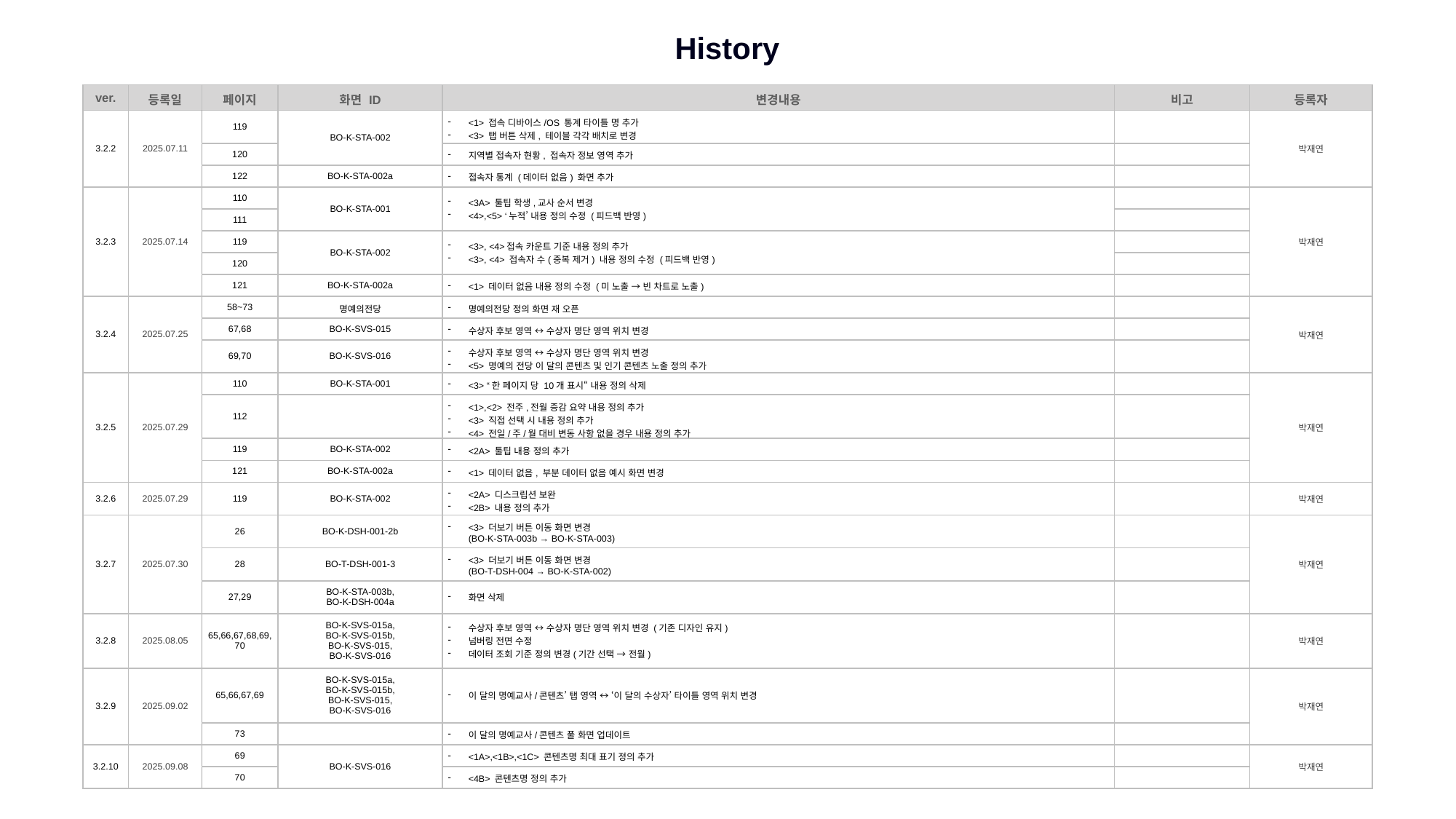

History
| ver. | 등록일 | 페이지 | 화면 ID | 변경내용 | 비고 | 등록자 |
| --- | --- | --- | --- | --- | --- | --- |
| 3.2.2 | 2025.07.11 | 119 | BO-K-STA-002 | <1> 접속 디바이스/OS 통계 타이틀 명 추가 <3> 탭 버튼 삭제, 테이블 각각 배치로 변경 |  | 박재연 |
|  |  | 120 |  | 지역별 접속자 현황, 접속자 정보 영역 추가 |  |  |
|  |  | 122 | BO-K-STA-002a | 접속자 통계 (데이터 없음) 화면 추가 |  |  |
| 3.2.3 | 2025.07.14 | 110 | BO-K-STA-001 | <3A> 툴팁 학생,교사 순서 변경 <4>,<5> ‘누적’ 내용 정의 수정 (피드백 반영) |  | 박재연 |
|  |  | 111 |  |  |  |  |
|  |  | 119 | BO-K-STA-002 | <3>, <4>접속 카운트 기준 내용 정의 추가 <3>, <4> 접속자 수(중복 제거) 내용 정의 수정 (피드백 반영) |  |  |
|  |  | 120 |  |  |  |  |
|  |  | 121 | BO-K-STA-002a | <1> 데이터 없음 내용 정의 수정 (미 노출 → 빈 차트로 노출) |  |  |
| 3.2.4 | 2025.07.25 | 58~73 | 명예의전당 | 명예의전당 정의 화면 재 오픈 |  | 박재연 |
|  |  | 67,68 | BO-K-SVS-015 | 수상자 후보 영역 ↔ 수상자 명단 영역 위치 변경 |  |  |
|  |  | 69,70 | BO-K-SVS-016 | 수상자 후보 영역 ↔ 수상자 명단 영역 위치 변경 <5> 명예의 전당 이 달의 콘텐츠 및 인기 콘텐츠 노출 정의 추가 |  |  |
| 3.2.5 | 2025.07.29 | 110 | BO-K-STA-001 | <3> “한 페이지 당 10개 표시“ 내용 정의 삭제 |  | 박재연 |
|  |  | 112 |  | <1>,<2> 전주,전월 증감 요약 내용 정의 추가 <3> 직접 선택 시 내용 정의 추가 <4> 전일/주/월 대비 변동 사항 없을 경우 내용 정의 추가 |  |  |
|  |  | 119 | BO-K-STA-002 | <2A> 툴팁 내용 정의 추가 |  |  |
|  |  | 121 | BO-K-STA-002a | <1> 데이터 없음, 부분 데이터 없음 예시 화면 변경 |  |  |
| 3.2.6 | 2025.07.29 | 119 | BO-K-STA-002 | <2A> 디스크립션 보완 <2B> 내용 정의 추가 |  | 박재연 |
| 3.2.7 | 2025.07.30 | 26 | BO-K-DSH-001-2b | <3> 더보기 버튼 이동 화면 변경 (BO-K-STA-003b → BO-K-STA-003) |  | 박재연 |
|  |  | 28 | BO-T-DSH-001-3 | <3> 더보기 버튼 이동 화면 변경 (BO-T-DSH-004 → BO-K-STA-002) |  |  |
|  |  | 27,29 | BO-K-STA-003b, BO-K-DSH-004a | 화면 삭제 |  |  |
| 3.2.8 | 2025.08.05 | 65,66,67,68,69,70 | BO-K-SVS-015a, BO-K-SVS-015b, BO-K-SVS-015, BO-K-SVS-016 | 수상자 후보 영역 ↔ 수상자 명단 영역 위치 변경 (기존 디자인 유지) 넘버링 전면 수정 데이터 조회 기준 정의 변경(기간 선택 → 전월) |  | 박재연 |
| 3.2.9 | 2025.09.02 | 65,66,67,69 | BO-K-SVS-015a, BO-K-SVS-015b, BO-K-SVS-015, BO-K-SVS-016 | 이 달의 명예교사/콘텐츠’ 탭 영역 ↔ ‘이 달의 수상자’ 타이틀 영역 위치 변경 |  | 박재연 |
|  |  | 73 |  | 이 달의 명예교사/콘텐츠 풀 화면 업데이트 |  |  |
| 3.2.10 | 2025.09.08 | 69 | BO-K-SVS-016 | <1A>,<1B>,<1C> 콘텐츠명 최대 표기 정의 추가 |  | 박재연 |
|  |  | 70 |  | <4B> 콘텐츠명 정의 추가 |  |  |